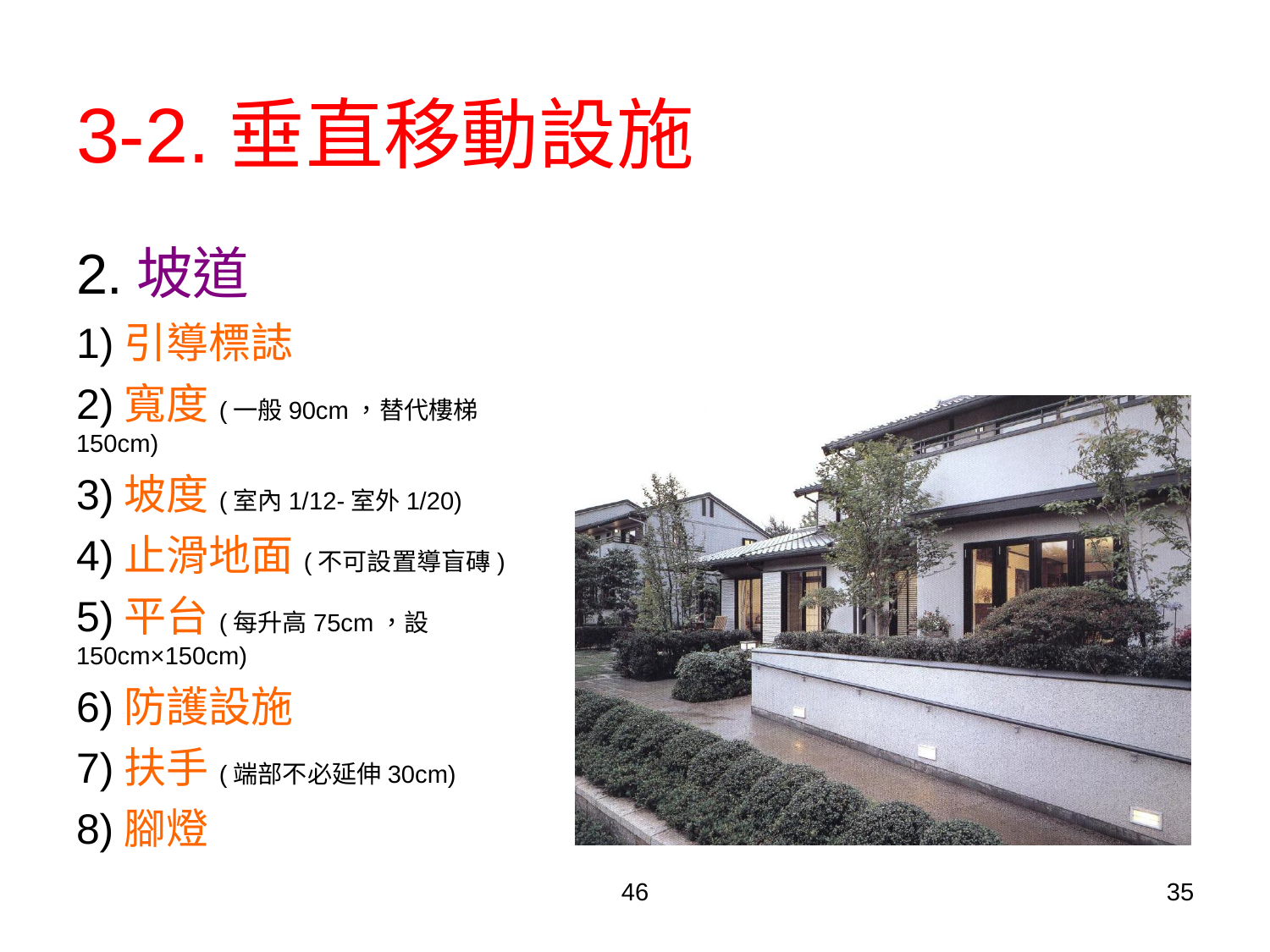

# 3-2.垂直移動設施
2.坡道
1)引導標誌
2)寬度(一般90cm，替代樓梯150cm)
3)坡度(室內1/12-室外1/20)
4)止滑地面(不可設置導盲磚)
5)平台(每升高75cm，設150cm×150cm)
6)防護設施
7)扶手(端部不必延伸30cm)
8)腳燈

46
35